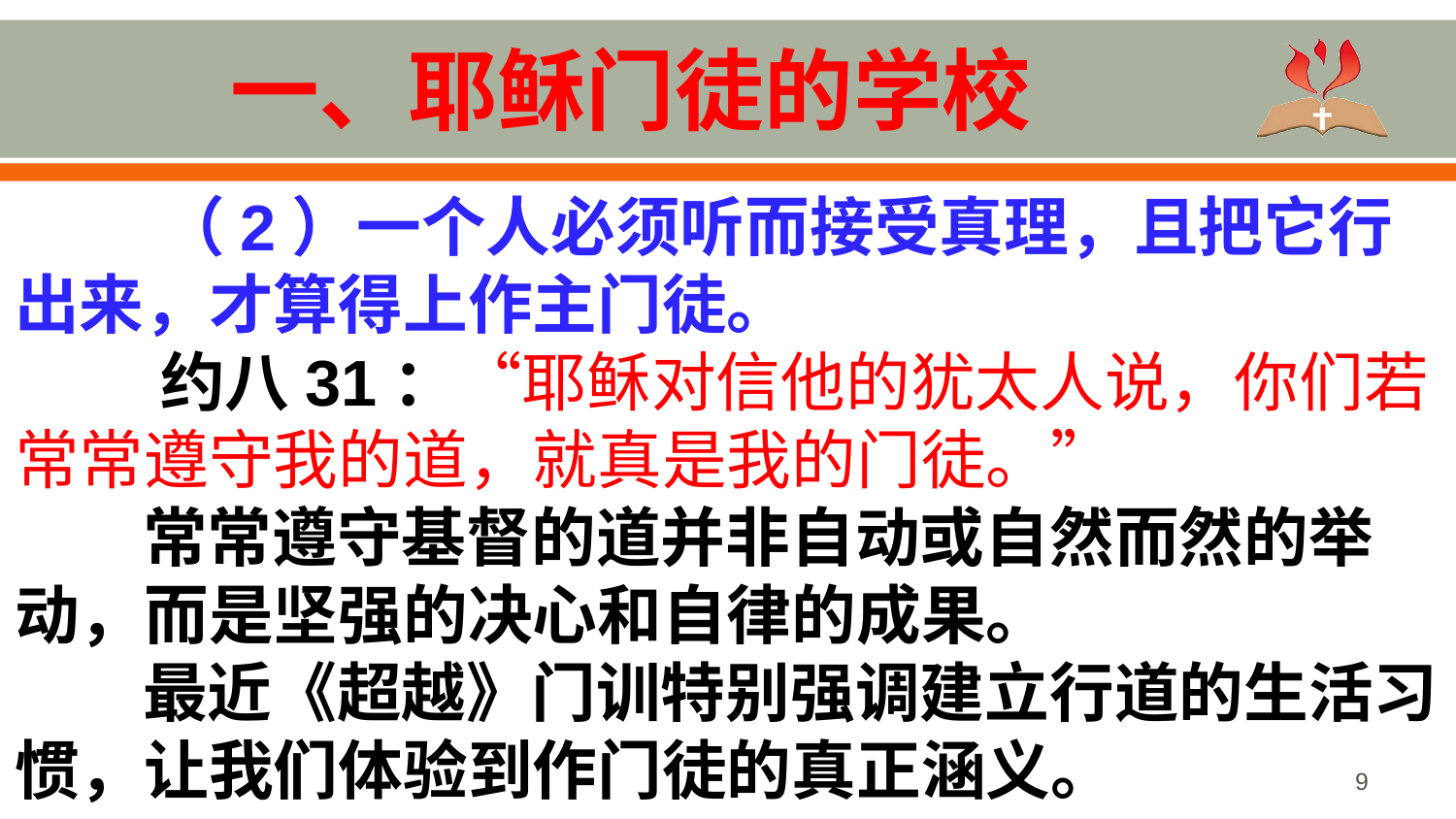

# 一、耶稣门徒的学校
	（2）一个人必须听而接受真理，且把它行出来，才算得上作主门徒。
	约八31：“耶稣对信他的犹太人说，你们若常常遵守我的道，就真是我的门徒。”
常常遵守基督的道并非自动或自然而然的举动，而是坚强的决心和自律的成果。
最近《超越》门训特别强调建立行道的生活习惯，让我们体验到作门徒的真正涵义。

9